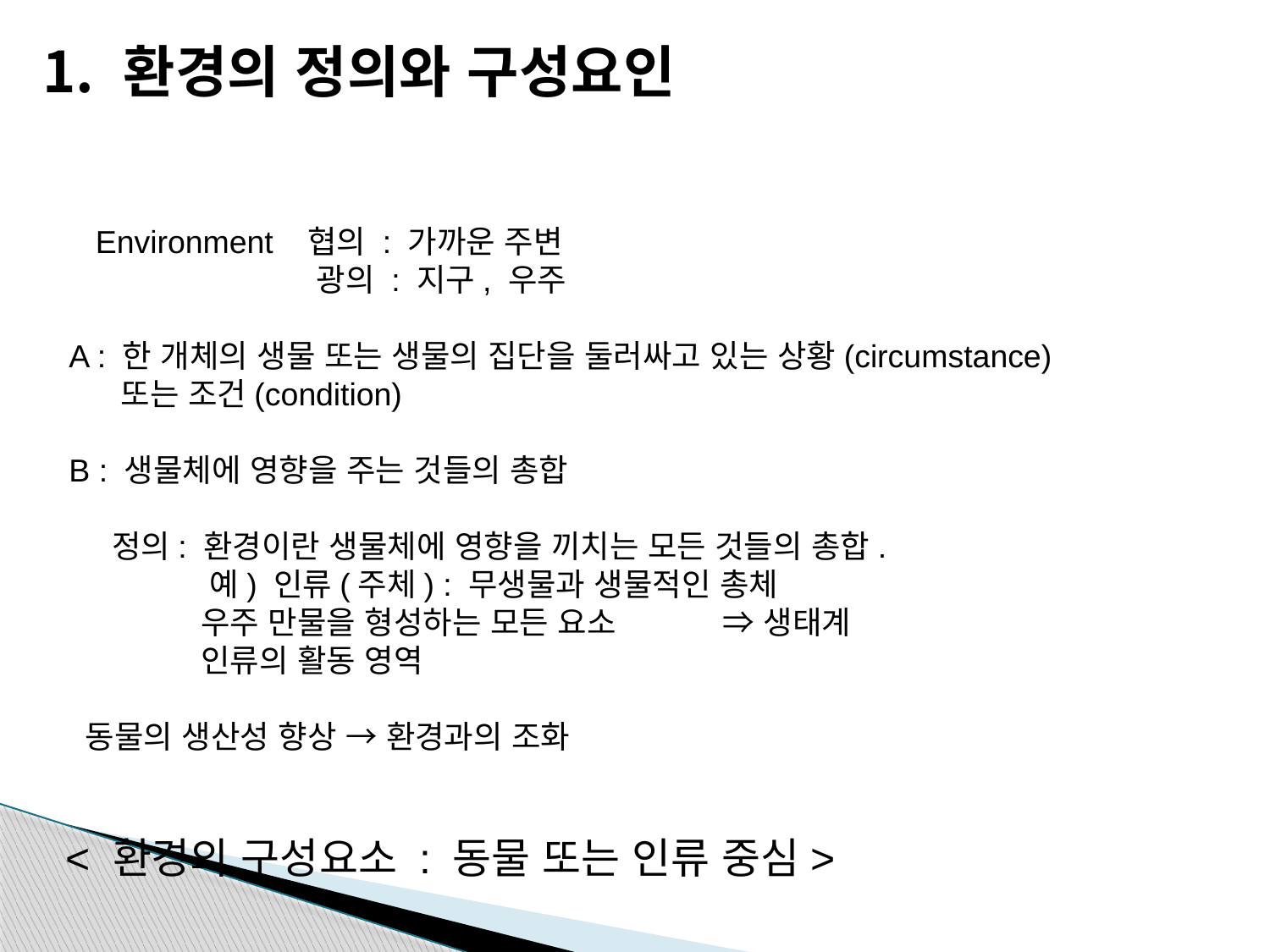

환경의 정의와 구성요인

      Environment   협의 : 가까운 주변
                              광의 : 지구, 우주

   A : 한 개체의 생물 또는 생물의 집단을 둘러싸고 있는 상황(circumstance)
        또는 조건(condition)

   B : 생물체에 영향을 주는 것들의 총합

       정의: 환경이란 생물체에 영향을 끼치는 모든 것들의 총합.
                  예) 인류(주체) : 무생물과 생물적인 총체
                 우주 만물을 형성하는 모든 요소            ⇒ 생태계
                 인류의 활동 영역

    동물의 생산성 향상 → 환경과의 조화

  < 환경의 구성요소 : 동물 또는 인류 중심>